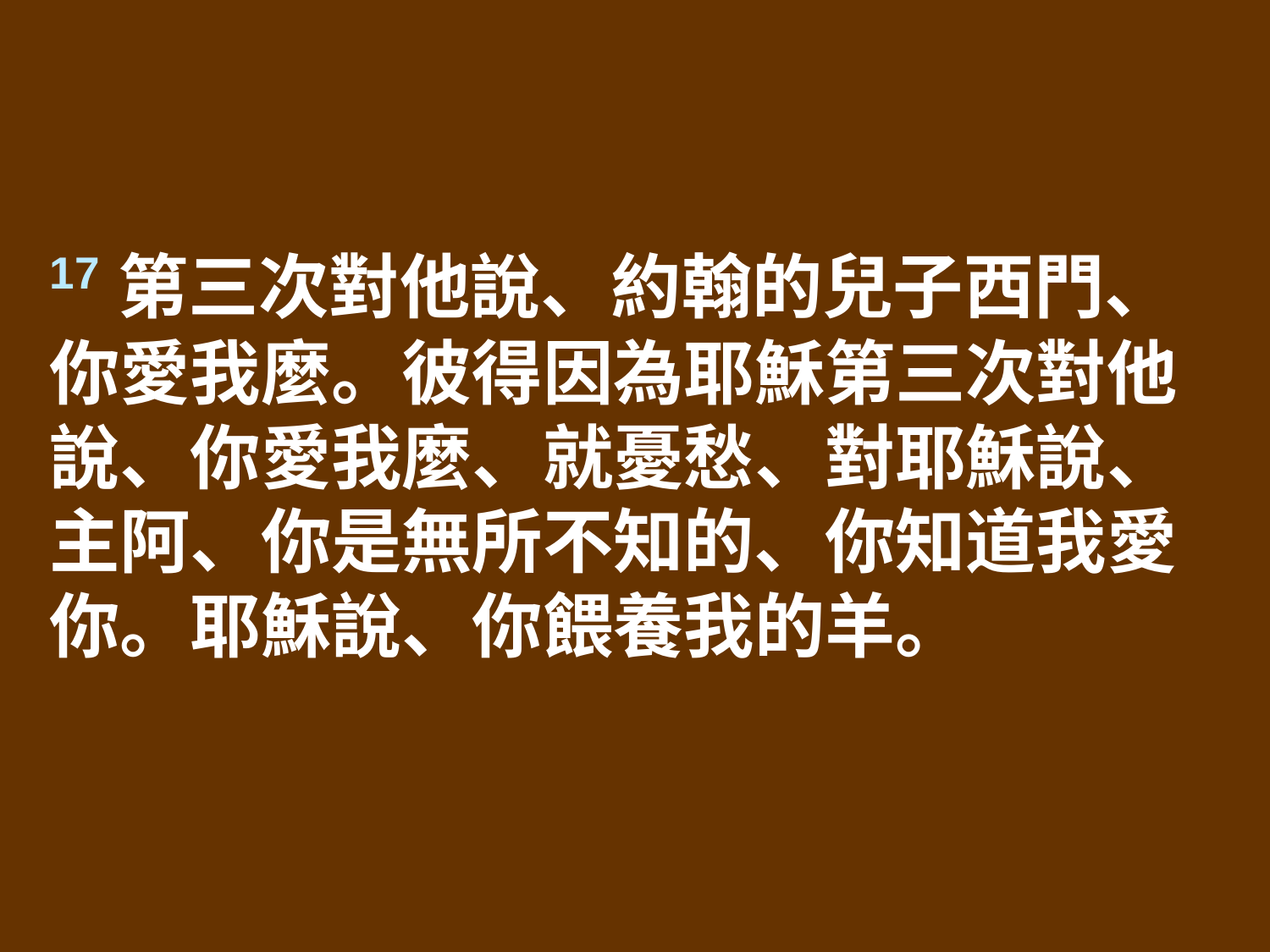

17第三次對他說、約翰的兒子西門、你愛我麼。彼得因為耶穌第三次對他說、你愛我麼、就憂愁、對耶穌說、主阿、你是無所不知的、你知道我愛你。耶穌說、你餵養我的羊。